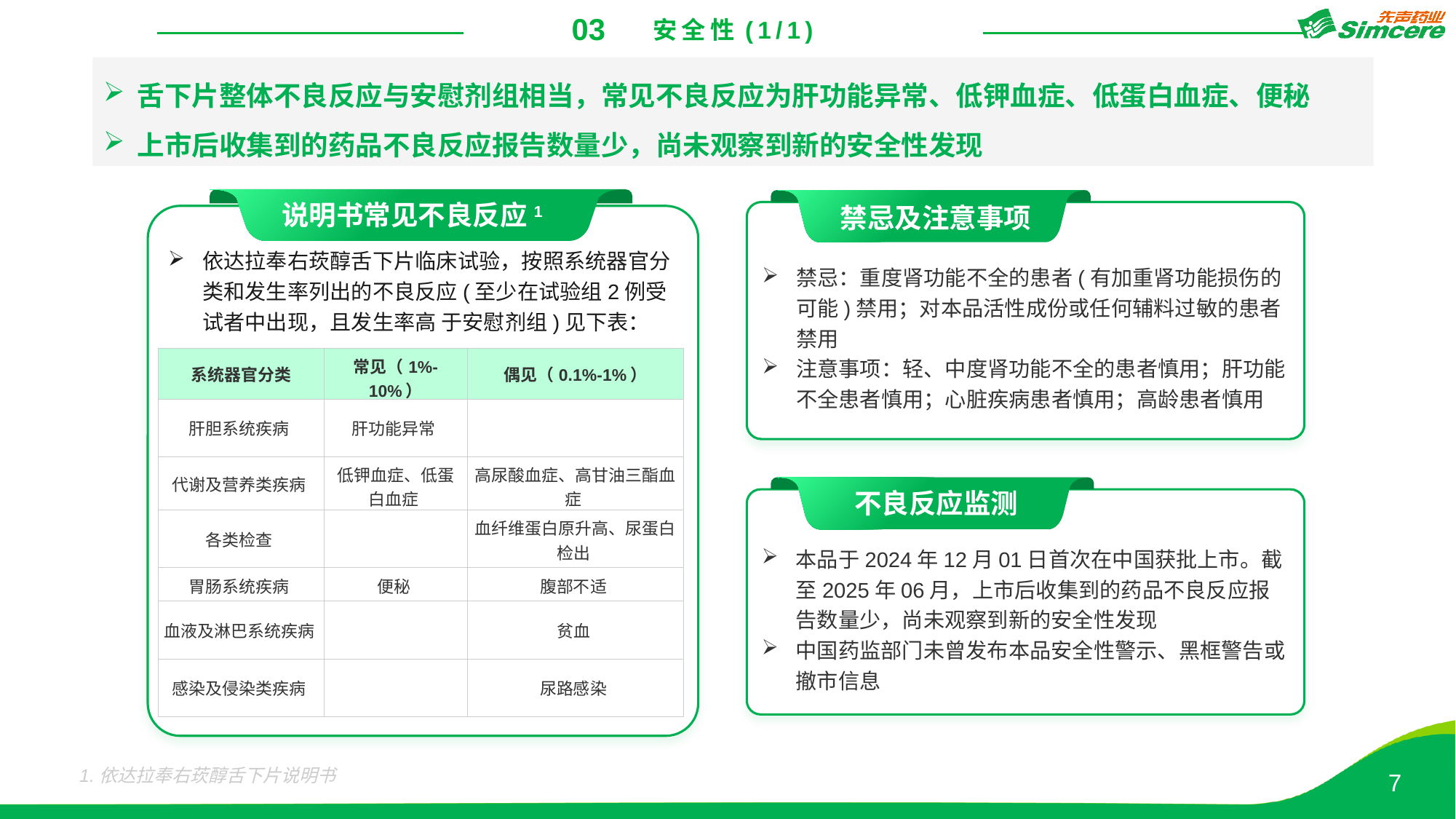

03
安全性(1/1)
舌下片整体不良反应与安慰剂组相当，常见不良反应为肝功能异常、低钾血症、低蛋白血症、便秘
上市后收集到的药品不良反应报告数量少，尚未观察到新的安全性发现
说明书常见不良反应1

依达拉奉右莰醇舌下片临床试验，按照系统器官分类和发生率列出的不良反应(至少在试验组2例受试者中出现，且发生率高 于安慰剂组)见下表：

禁忌及注意事项

禁忌：重度肾功能不全的患者(有加重肾功能损伤的可能)禁用；对本品活性成份或任何辅料过敏的患者禁用
注意事项：轻、中度肾功能不全的患者慎用；肝功能不全患者慎用；心脏疾病患者慎用；高龄患者慎用
| 系统器官分类 | 常见（1%-10%） | 偶见（0.1%-1%） |
| --- | --- | --- |
| 肝胆系统疾病 | 肝功能异常 |  |
| 代谢及营养类疾病 | 低钾血症、低蛋白血症 | 高尿酸血症、高甘油三酯血症 |
| 各类检查 |  | 血纤维蛋白原升高、尿蛋白检出 |
| 胃肠系统疾病 | 便秘 | 腹部不适 |
| 血液及淋巴系统疾病 |  | 贫血 |
| 感染及侵染类疾病 |  | 尿路感染 |

不良反应监测

本品于2024年12月01日首次在中国获批上市。截至2025年06月，上市后收集到的药品不良反应报告数量少，尚未观察到新的安全性发现
中国药监部门未曾发布本品安全性警示、黑框警告或撤市信息
1.依达拉奉右莰醇舌下片说明书
7